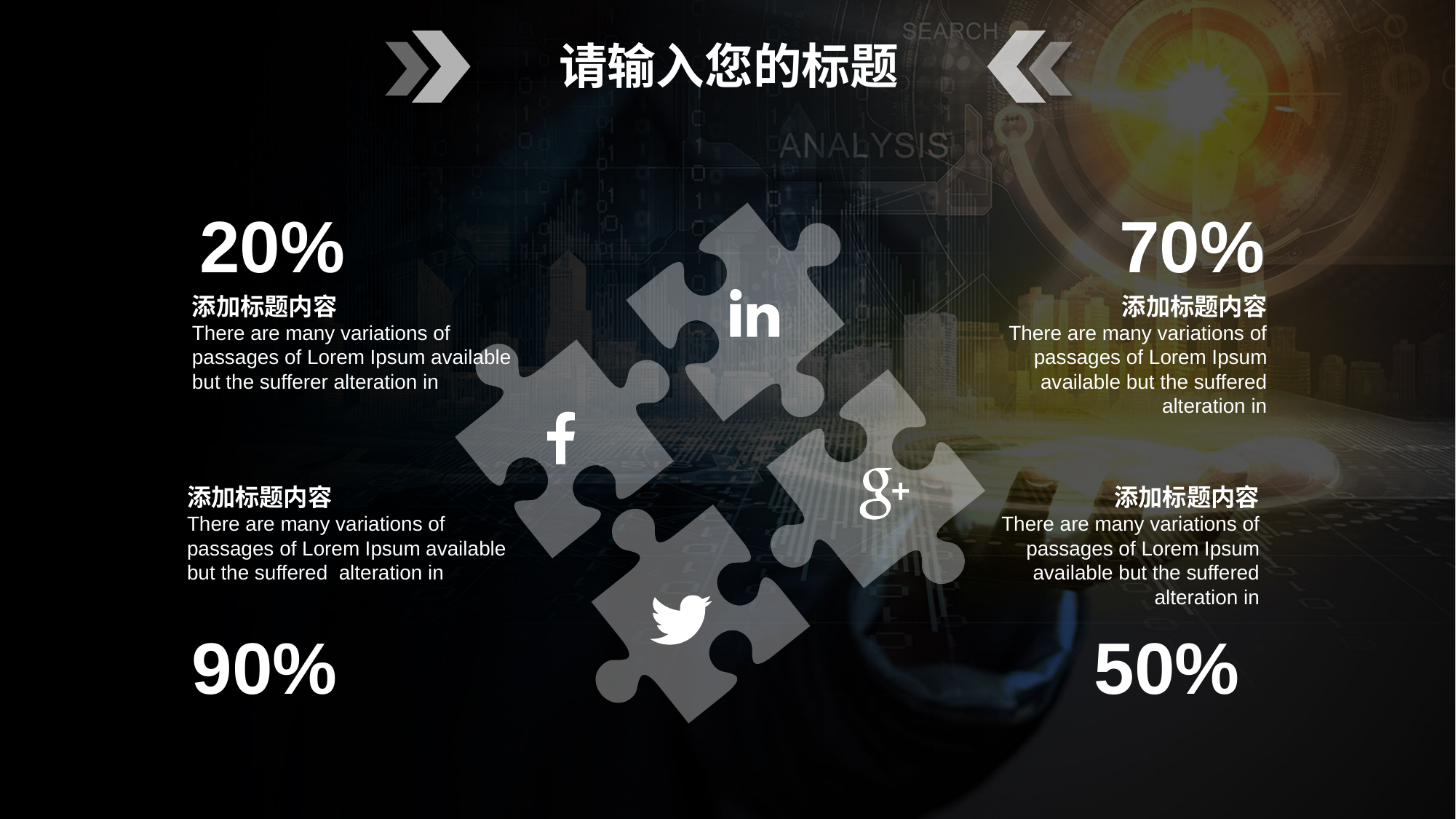

请输入您的标题

20%
70%

添加标题内容
There are many variations of passages of Lorem Ipsum available but the sufferer alteration in
添加标题内容
There are many variations of passages of Lorem Ipsum available but the suffered alteration in

添加标题内容
There are many variations of passages of Lorem Ipsum available but the suffered  alteration in
添加标题内容
There are many variations of passages of Lorem Ipsum available but the suffered alteration in

90%
50%